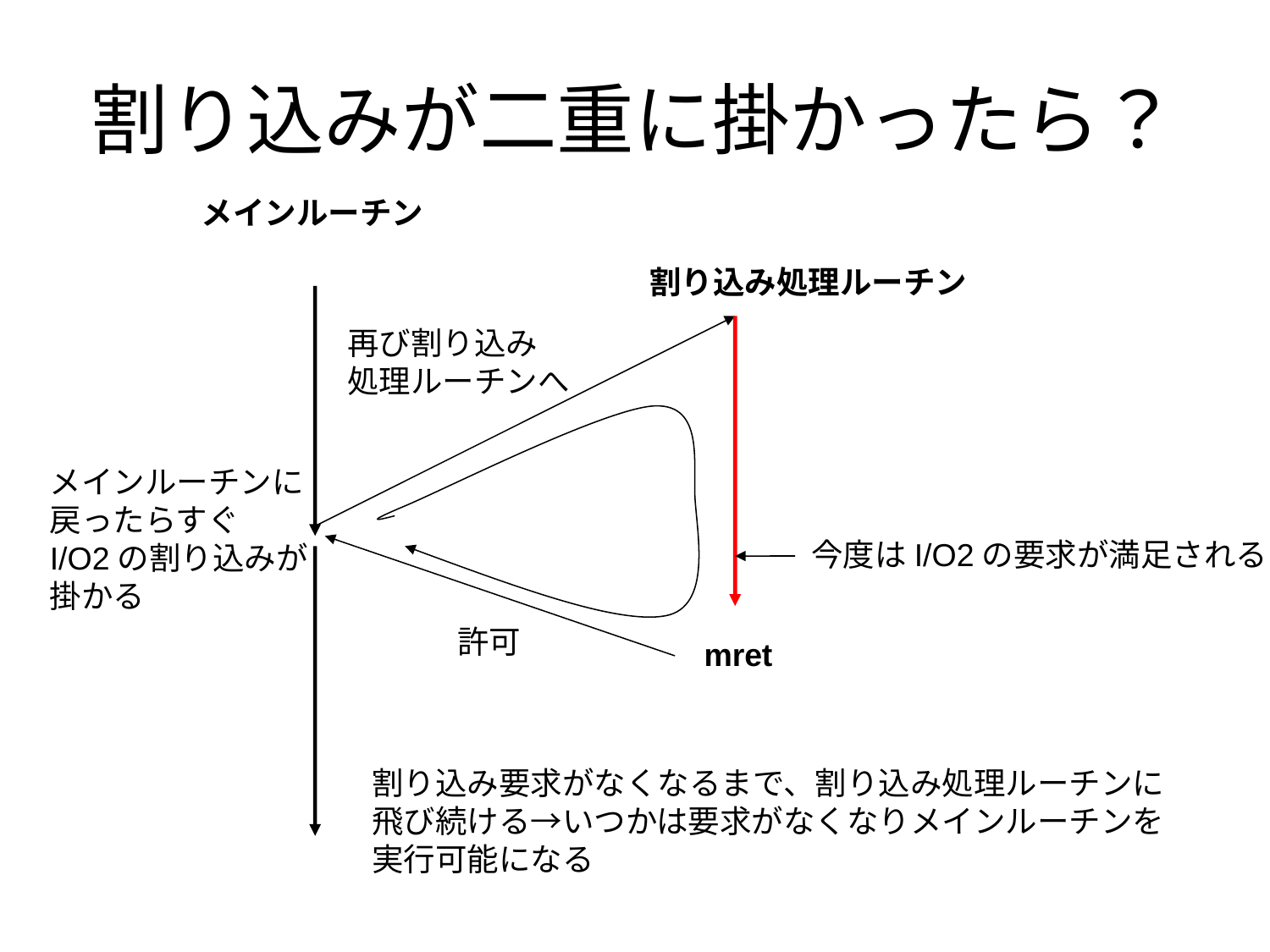

# 割り込みが二重に掛かったら？
メインルーチン
割り込み処理ルーチン

再び割り込み
処理ルーチンへ

メインルーチンに
戻ったらすぐ
I/O2の割り込みが
掛かる
今度はI/O2の要求が満足される

許可
 mret
割り込み要求がなくなるまで、割り込み処理ルーチンに
飛び続ける→いつかは要求がなくなりメインルーチンを
実行可能になる